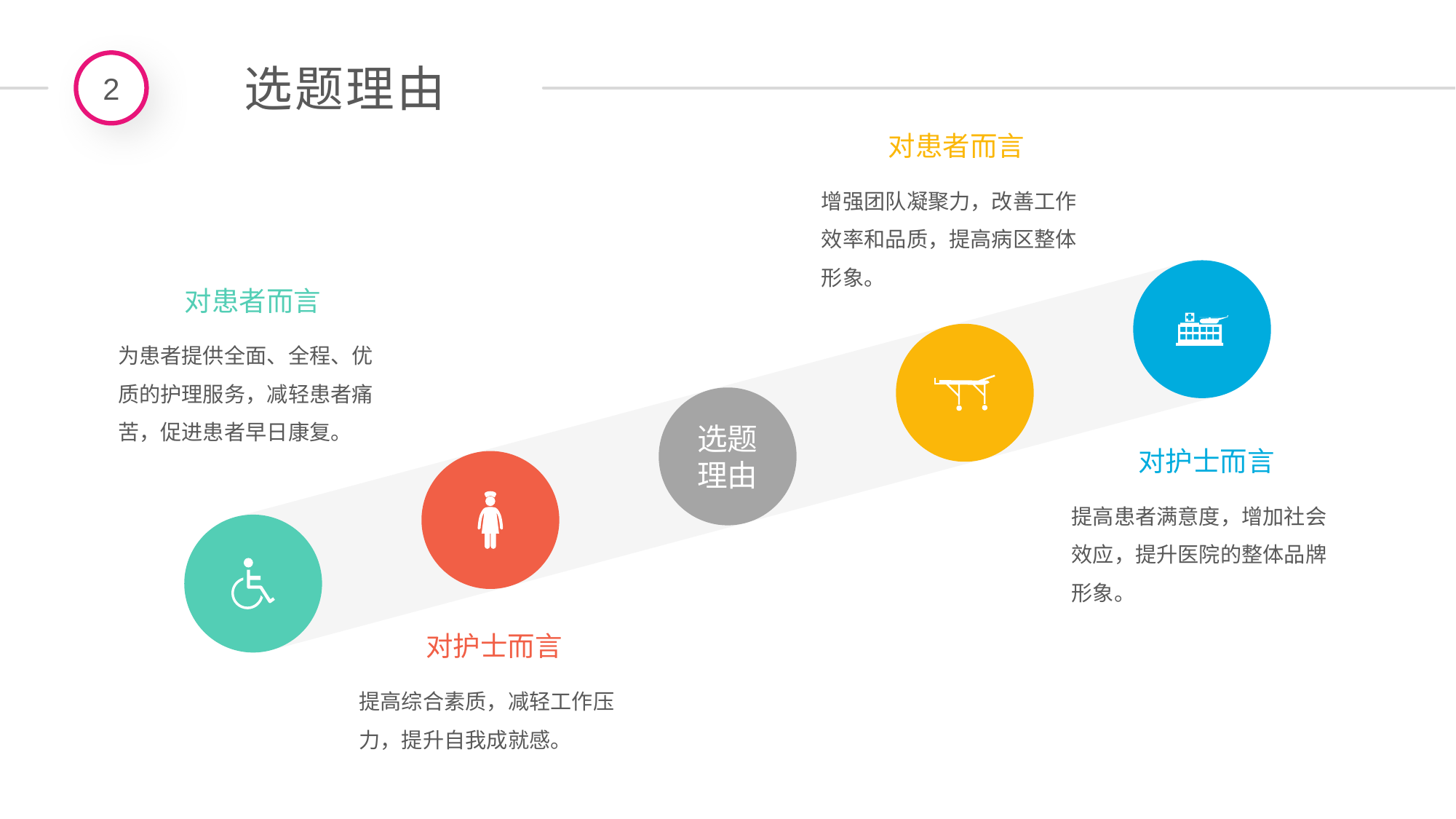

2
选题理由
对患者而言
增强团队凝聚力，改善工作效率和品质，提高病区整体形象。

对患者而言
为患者提供全面、全程、优质的护理服务，减轻患者痛苦，促进患者早日康复。

选题理由
对护士而言
提高患者满意度，增加社会效应，提升医院的整体品牌形象。

对护士而言
提高综合素质，减轻工作压力，提升自我成就感。
延时符